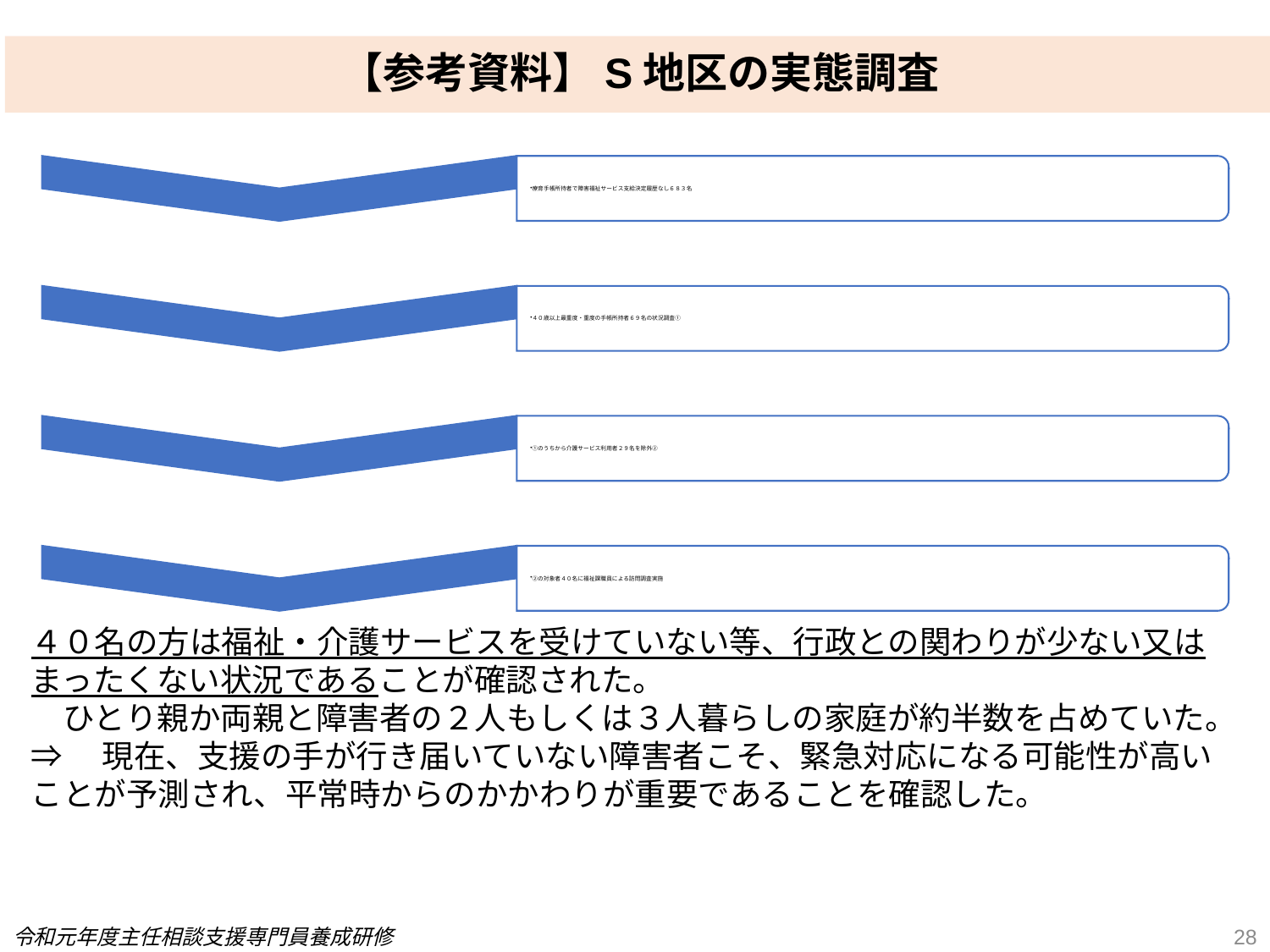

【参考資料】S地区の実態調査
４０歳以上最重度・重度の手帳所持者６９名の状況調査①
①のうちから介護サービス利用者２９名を除外②
②の対象者４０名に福祉課職員による訪問調査実施
療育手帳所持者で障害福祉サービス支給決定履歴なし６８３名
４０名の方は福祉・介護サービスを受けていない等、行政との関わりが少ない又はまったくない状況であることが確認された。
　ひとり親か両親と障害者の２人もしくは３人暮らしの家庭が約半数を占めていた。
⇒　現在、支援の手が行き届いていない障害者こそ、緊急対応になる可能性が高いことが予測され、平常時からのかかわりが重要であることを確認した。

令和元年度主任相談支援専門員養成研修
28